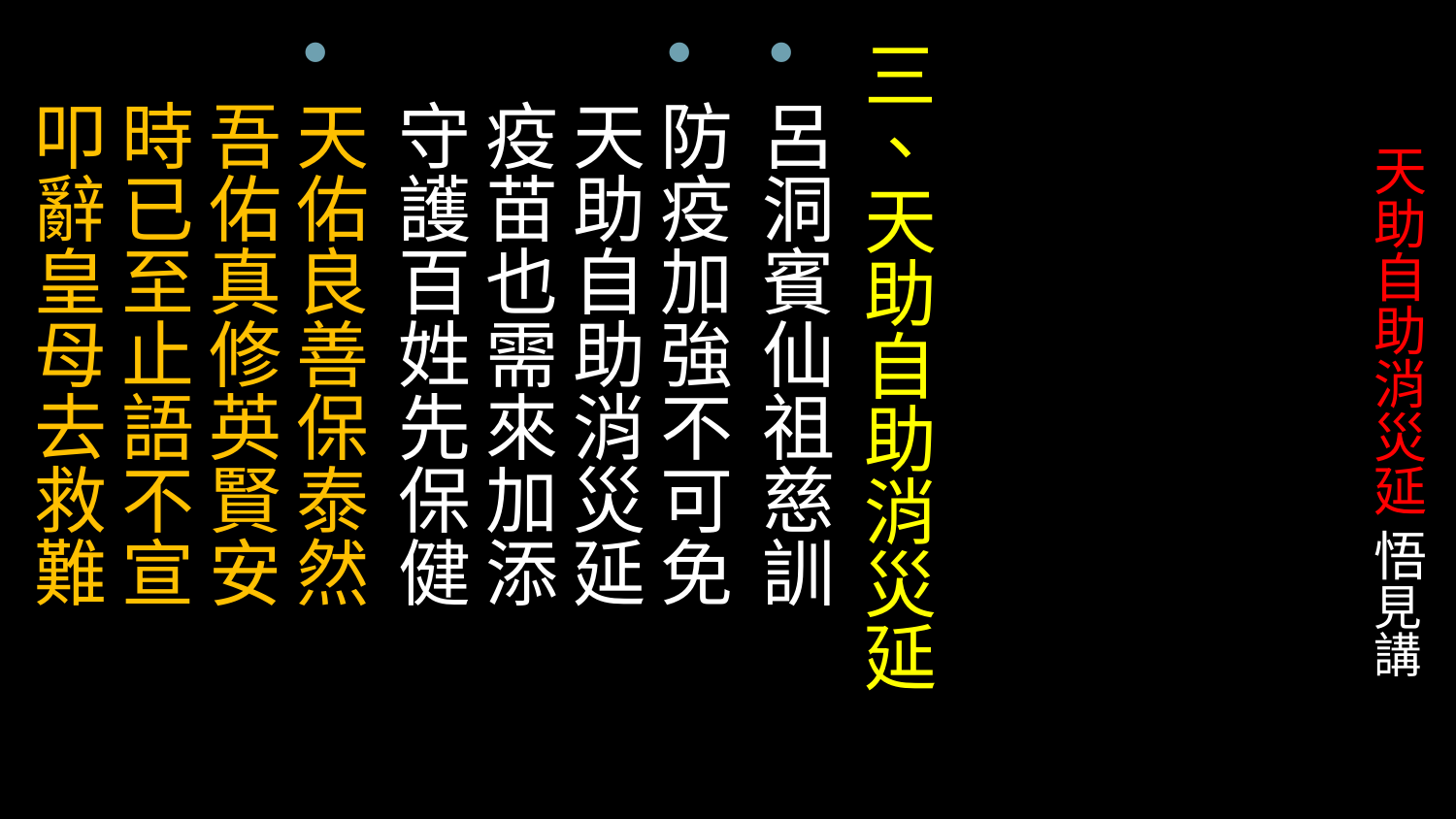

三、天助自助消災延
呂洞賓仙祖慈訓
防疫加強不可免
天助自助消災延
疫苗也需來加添
守護百姓先保健
天佑良善保泰然
吾佑真修英賢安
時已至止語不宣
叩辭皇母去救難
# 天助自助消災延 悟見講